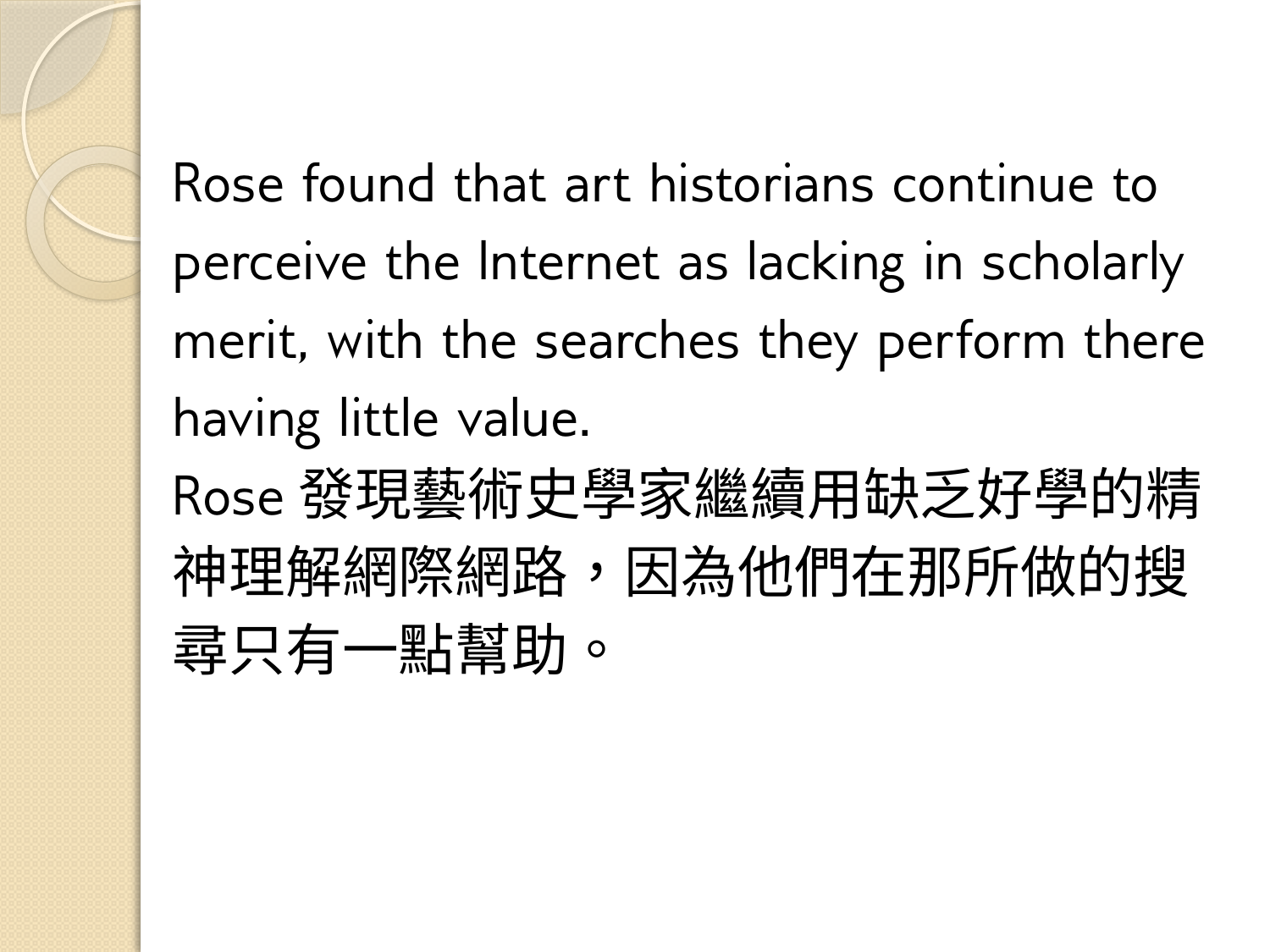

Rose found that art historians continue to
perceive the Internet as lacking in scholarly
merit, with the searches they perform there
having little value.
Rose發現藝術史學家繼續用缺乏好學的精
神理解網際網路，因為他們在那所做的搜
尋只有一點幫助。